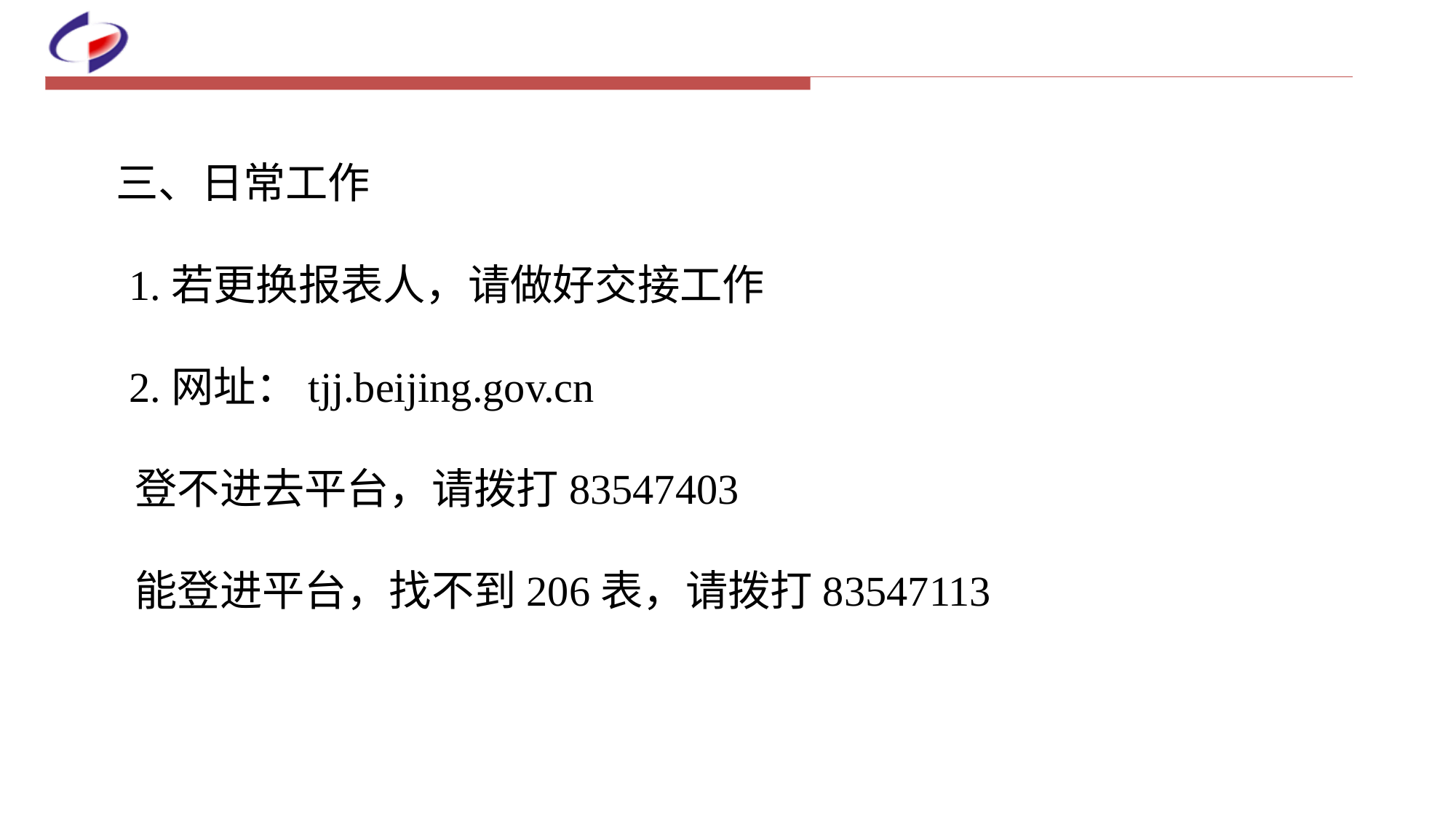

三、日常工作
    1.若更换报表人，请做好交接工作
    2.网址：tjj.beijing.gov.cn
    登不进去平台，请拨打83547403
    能登进平台，找不到206表，请拨打83547113